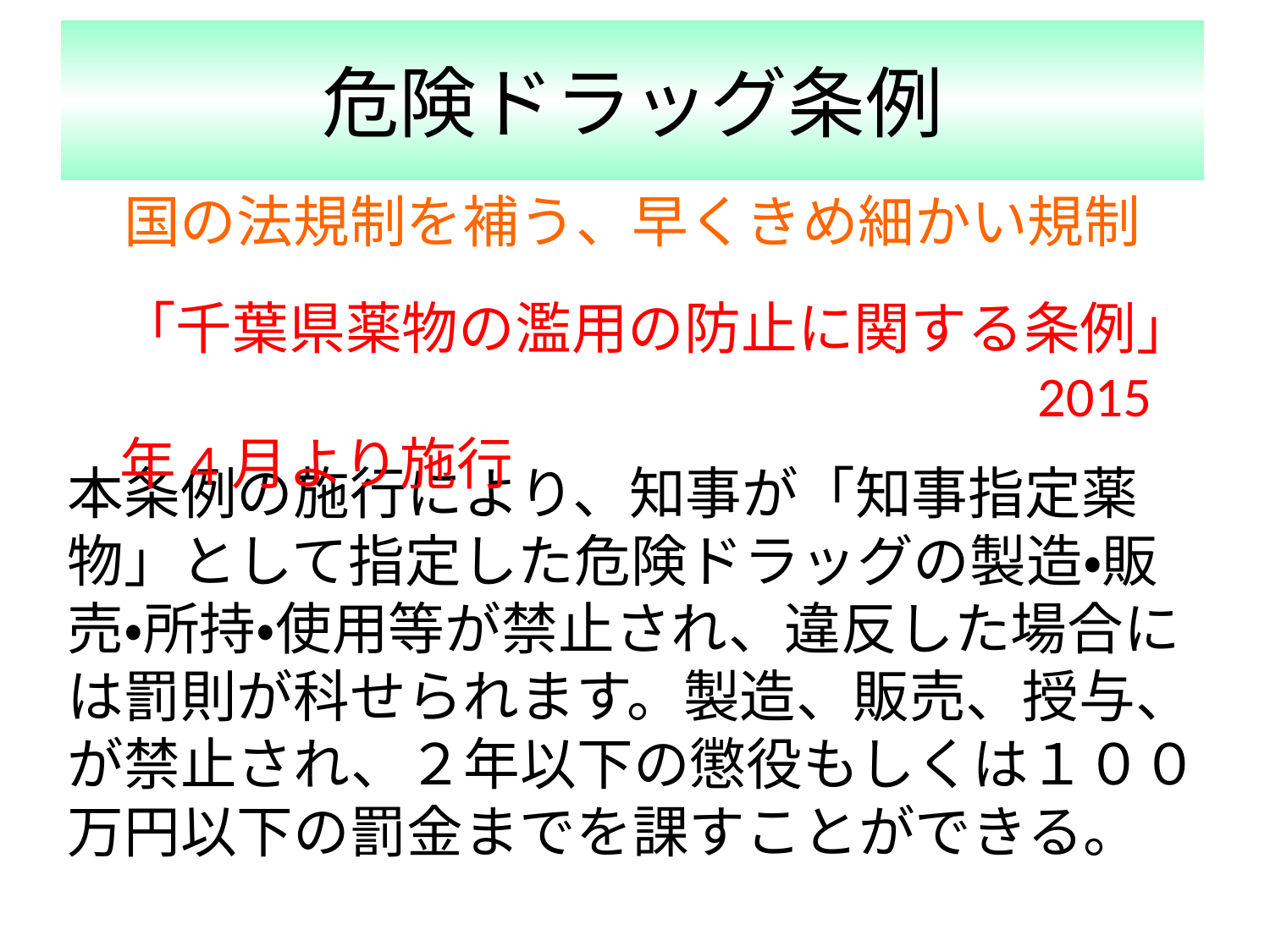

# 危険ドラッグ条例
国の法規制を補う、早くきめ細かい規制
「千葉県薬物の濫用の防止に関する条例」
　　　　　　　　　　　　　　　　2015年4月より施行
本条例の施行により、知事が「知事指定薬物」として指定した危険ドラッグの製造・販売・所持・使用等が禁止され、違反した場合には罰則が科せられます。製造、販売、授与、が禁止され、２年以下の懲役もしくは１００万円以下の罰金までを課すことができる。